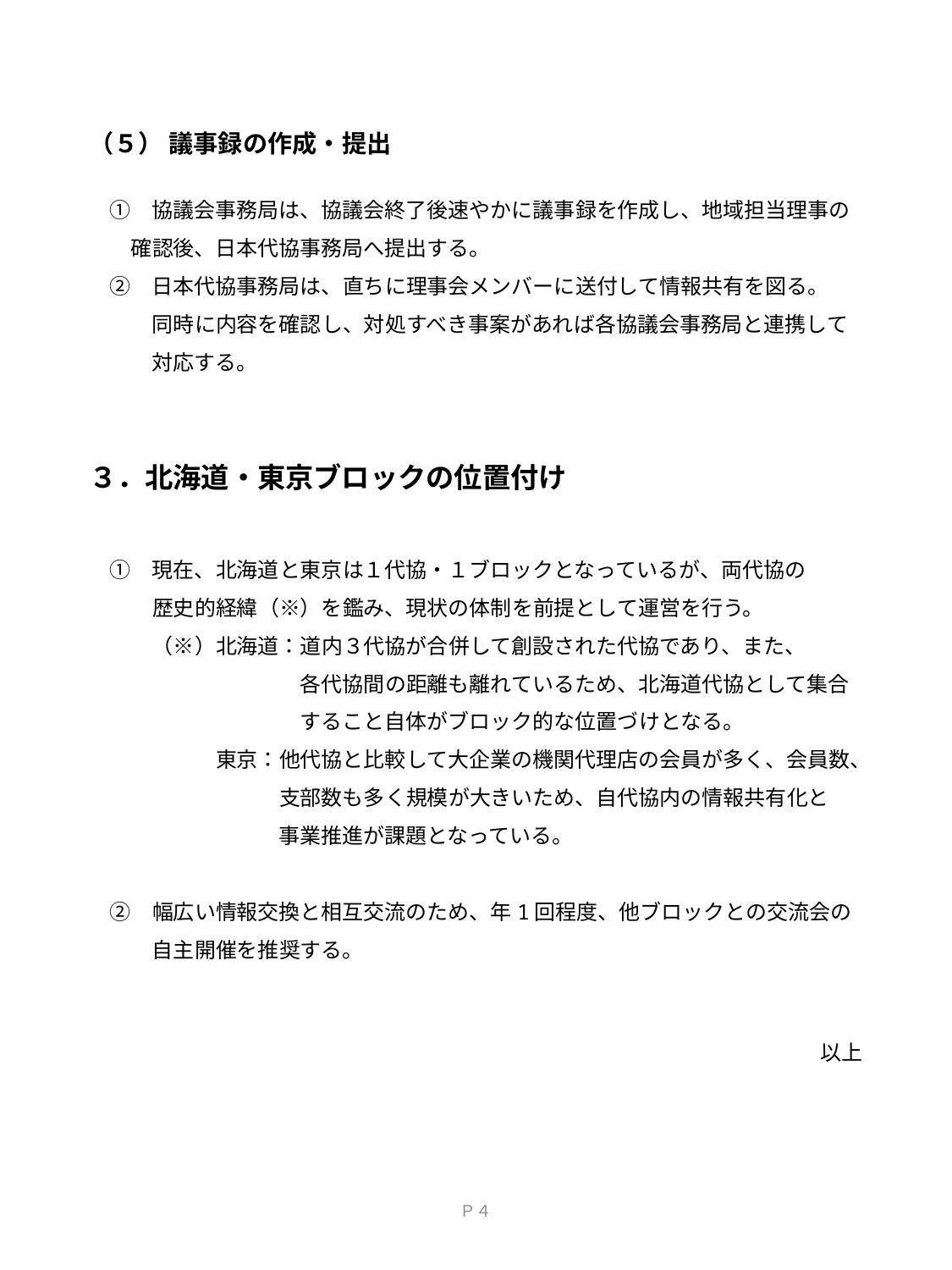

（５） 議事録の作成・提出

　①　協議会事務局は、協議会終了後速やかに議事録を作成し、地域担当理事の
　　確認後、日本代協事務局へ提出する。
　②　日本代協事務局は、直ちに理事会メンバーに送付して情報共有を図る。
　　　同時に内容を確認し、対処すべき事案があれば各協議会事務局と連携して
　　　対応する。

３．北海道・東京ブロックの位置付け

　①　現在、北海道と東京は１代協・１ブロックとなっているが、両代協の
　　　歴史的経緯（※）を鑑み、現状の体制を前提として運営を行う。
　　　（※）北海道：道内３代協が合併して創設された代協であり、また、
　　　　　　　　　　各代協間の距離も離れているため、北海道代協として集合
　　　　　　　　　　すること自体がブロック的な位置づけとなる。
　　　　　　東京：他代協と比較して大企業の機関代理店の会員が多く、会員数、
　　　　　　　　　支部数も多く規模が大きいため、自代協内の情報共有化と
　　　　　　　　　事業推進が課題となっている。

　②　幅広い情報交換と相互交流のため、年1回程度、他ブロックとの交流会の
　　　自主開催を推奨する。

以上
Ｐ４